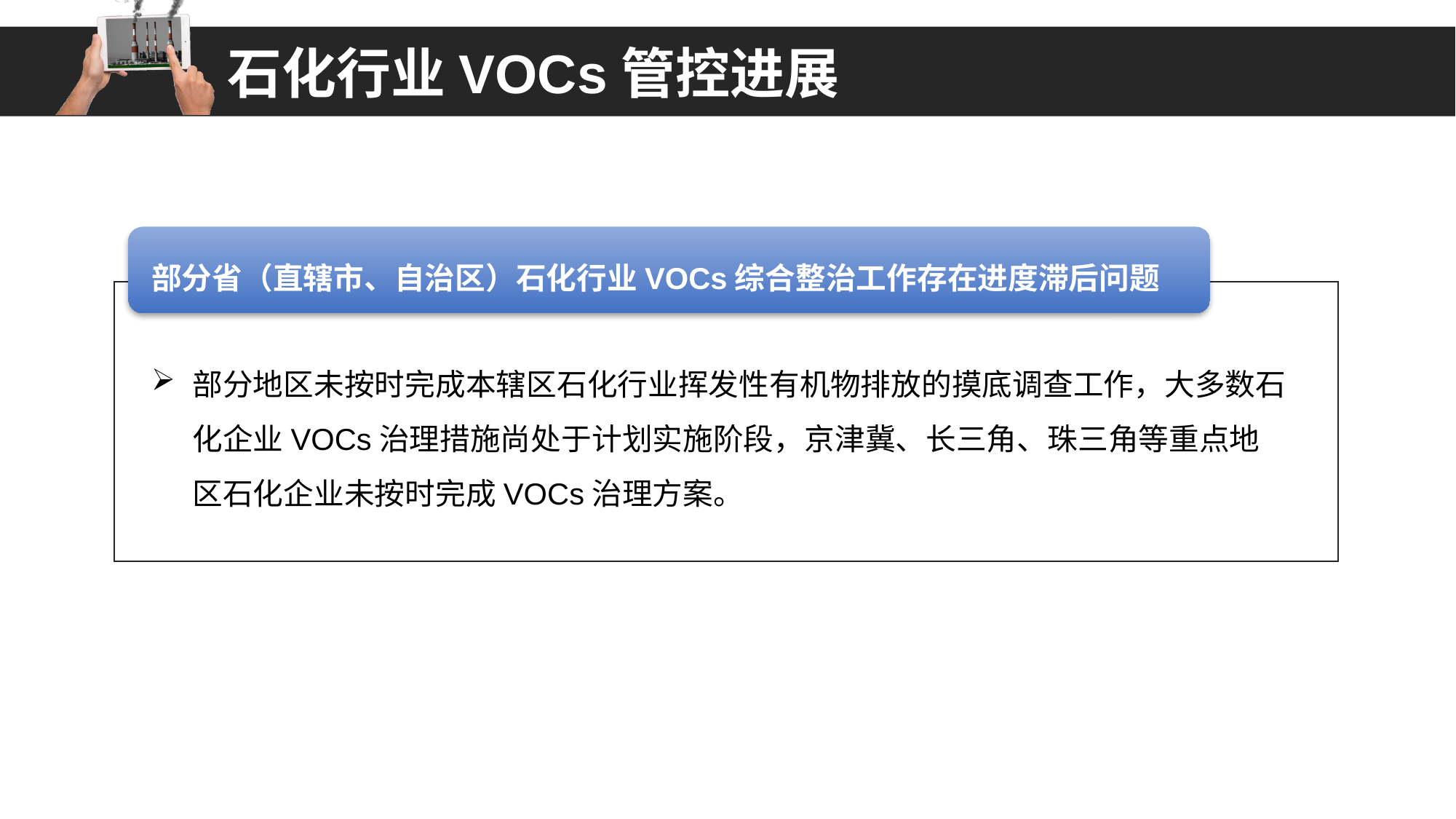

石化行业VOCs管控进展

部分省（直辖市、自治区）石化行业VOCs综合整治工作存在进度滞后问题

部分地区未按时完成本辖区石化行业挥发性有机物排放的摸底调查工作，大多数石化企业VOCs治理措施尚处于计划实施阶段，京津冀、长三角、珠三角等重点地区石化企业未按时完成VOCs治理方案。